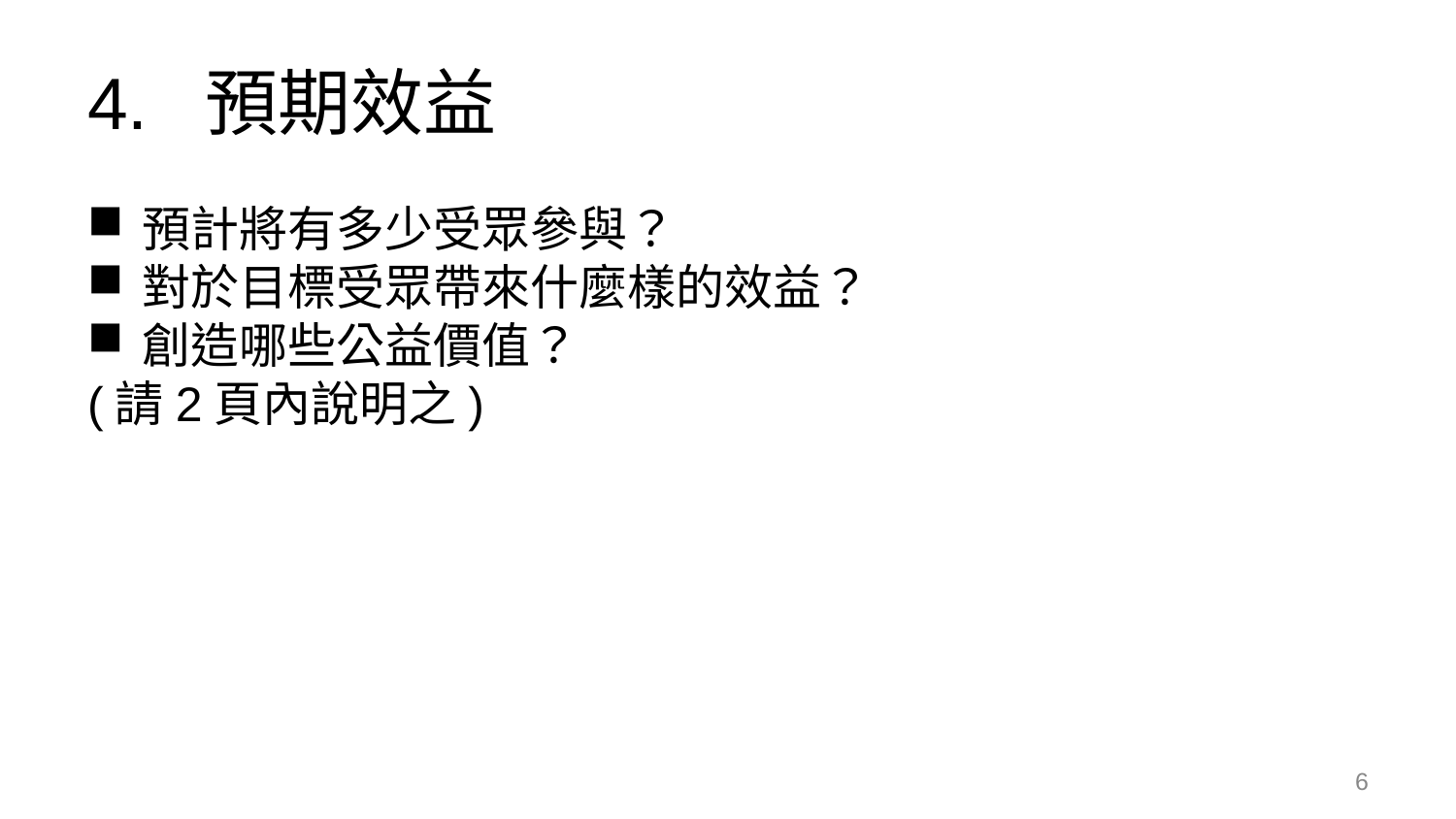

# 預期效益
預計將有多少受眾參與？
對於目標受眾帶來什麼樣的效益？
創造哪些公益價值？
(請2頁內說明之)
6